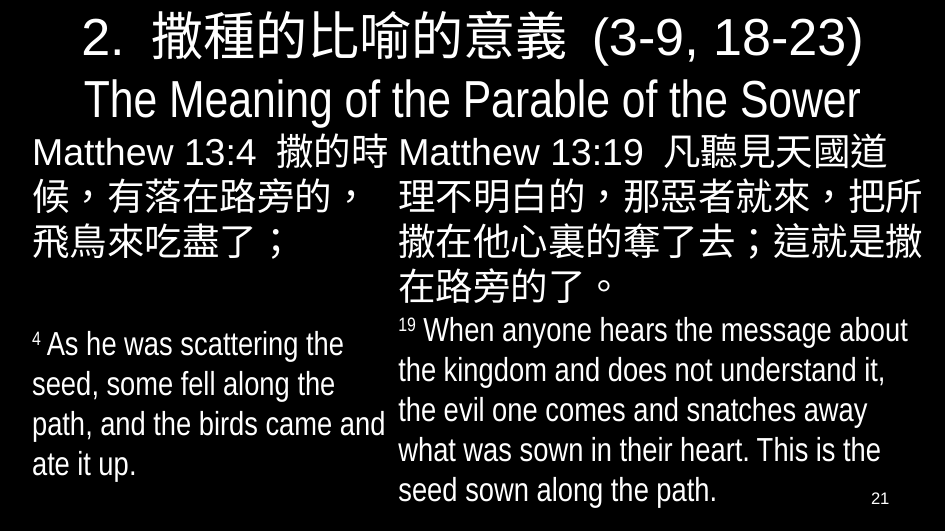

# 2. 撒種的比喻的意義 (3-9, 18-23) The Meaning of the Parable of the Sower
Matthew 13:4 撒的時候，有落在路旁的，飛鳥來吃盡了；

4 As he was scattering the seed, some fell along the path, and the birds came and ate it up.

Matthew 13:19 凡聽見天國道理不明白的，那惡者就來，把所撒在他心裏的奪了去；這就是撒在路旁的了。
19 When anyone hears the message about the kingdom and does not understand it, the evil one comes and snatches away what was sown in their heart. This is the seed sown along the path.

21